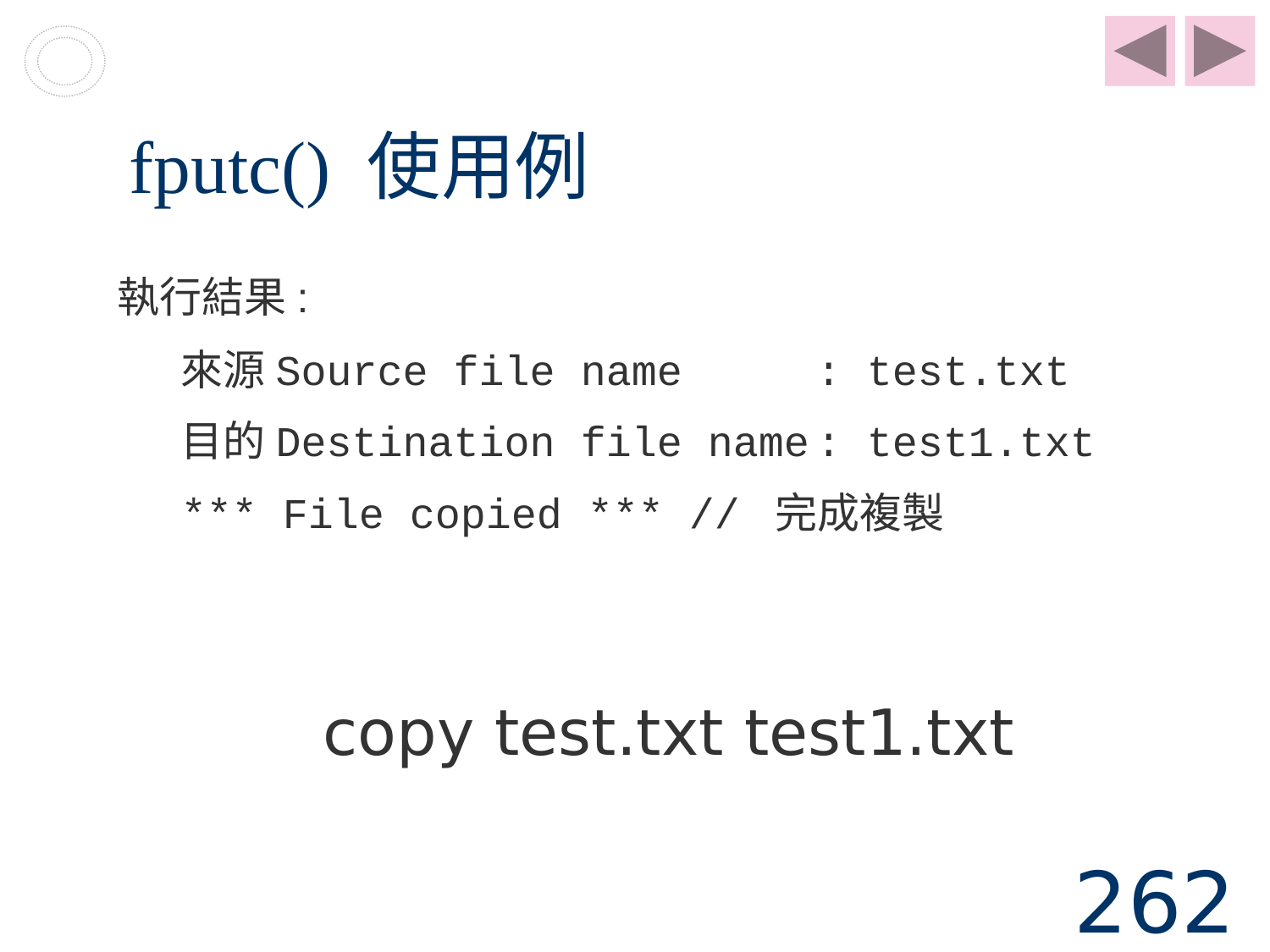

# fputc() 使用例
執行結果:
來源Source file name		: test.txt
目的Destination file name	: test1.txt
*** File copied ***	// 完成複製
copy test.txt test1.txt
262